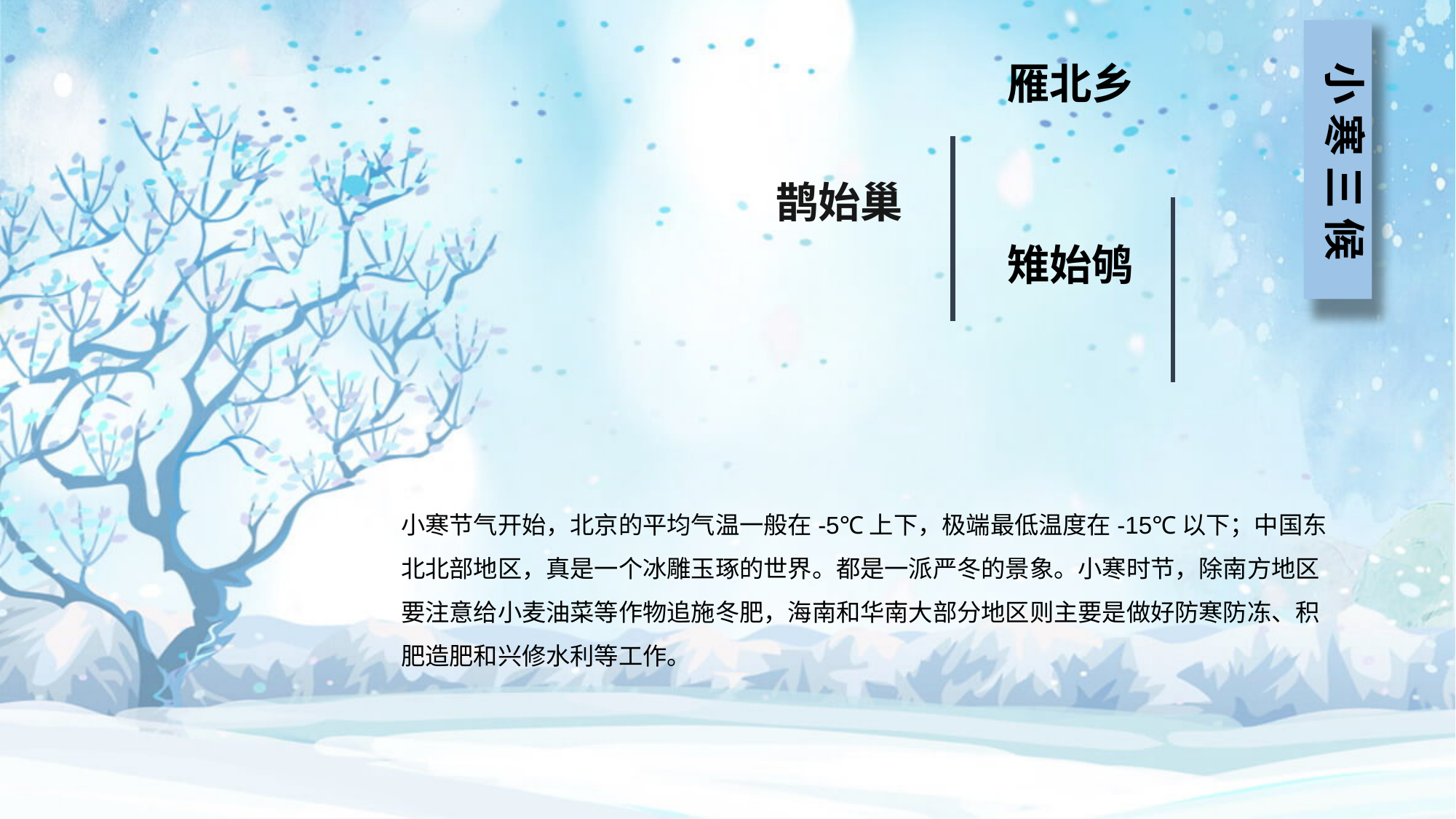

小 寒 三 候
雁北乡
鹊始巢
雉始鸲
小寒节气开始，北京的平均气温一般在-5℃上下，极端最低温度在-15℃以下；中国东北北部地区，真是一个冰雕玉琢的世界。都是一派严冬的景象。小寒时节，除南方地区要注意给小麦油菜等作物追施冬肥，海南和华南大部分地区则主要是做好防寒防冻、积肥造肥和兴修水利等工作。